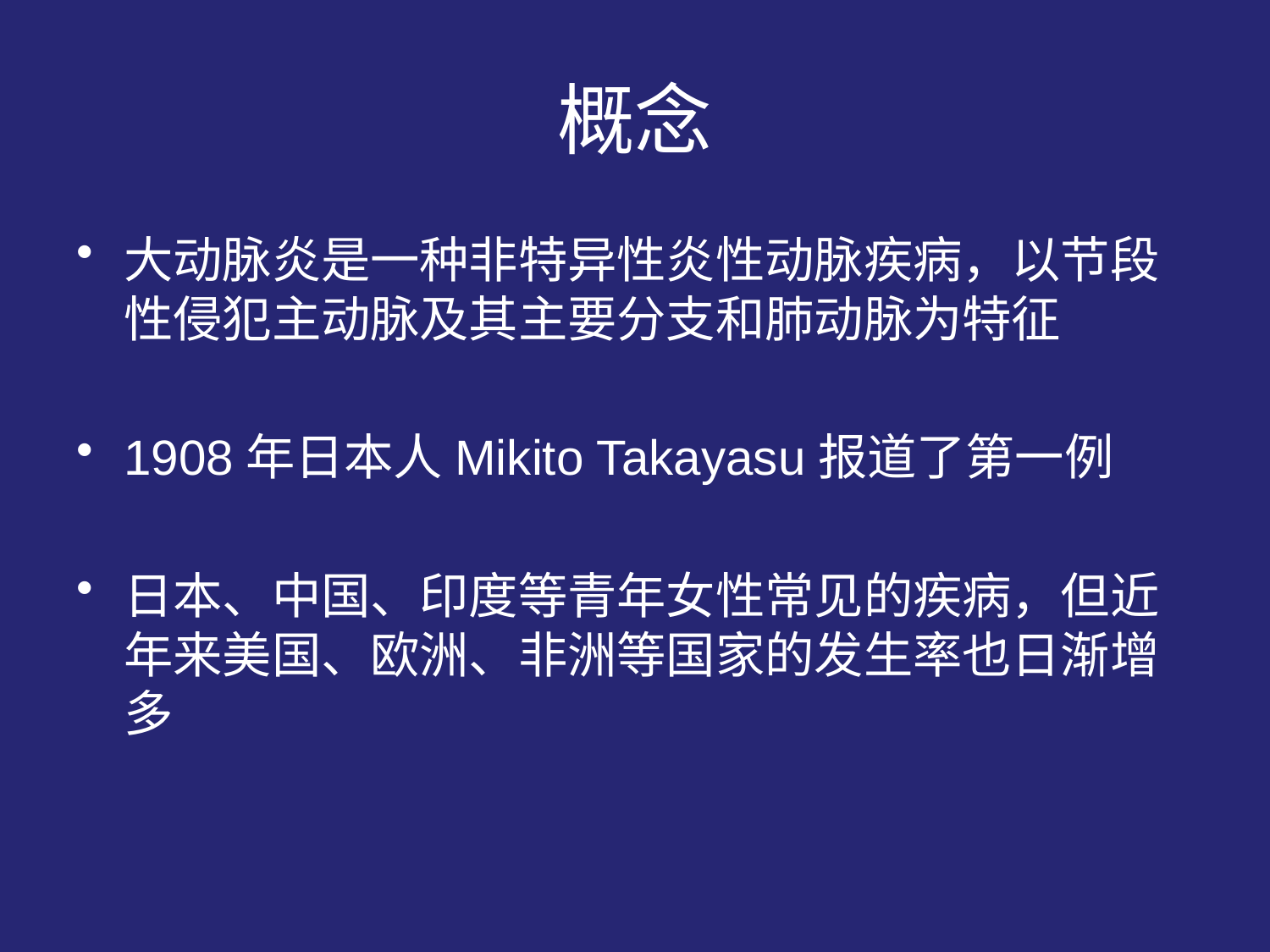

# 概念
大动脉炎是一种非特异性炎性动脉疾病，以节段性侵犯主动脉及其主要分支和肺动脉为特征

1908年日本人Mikito Takayasu报道了第一例

日本、中国、印度等青年女性常见的疾病，但近年来美国、欧洲、非洲等国家的发生率也日渐增多